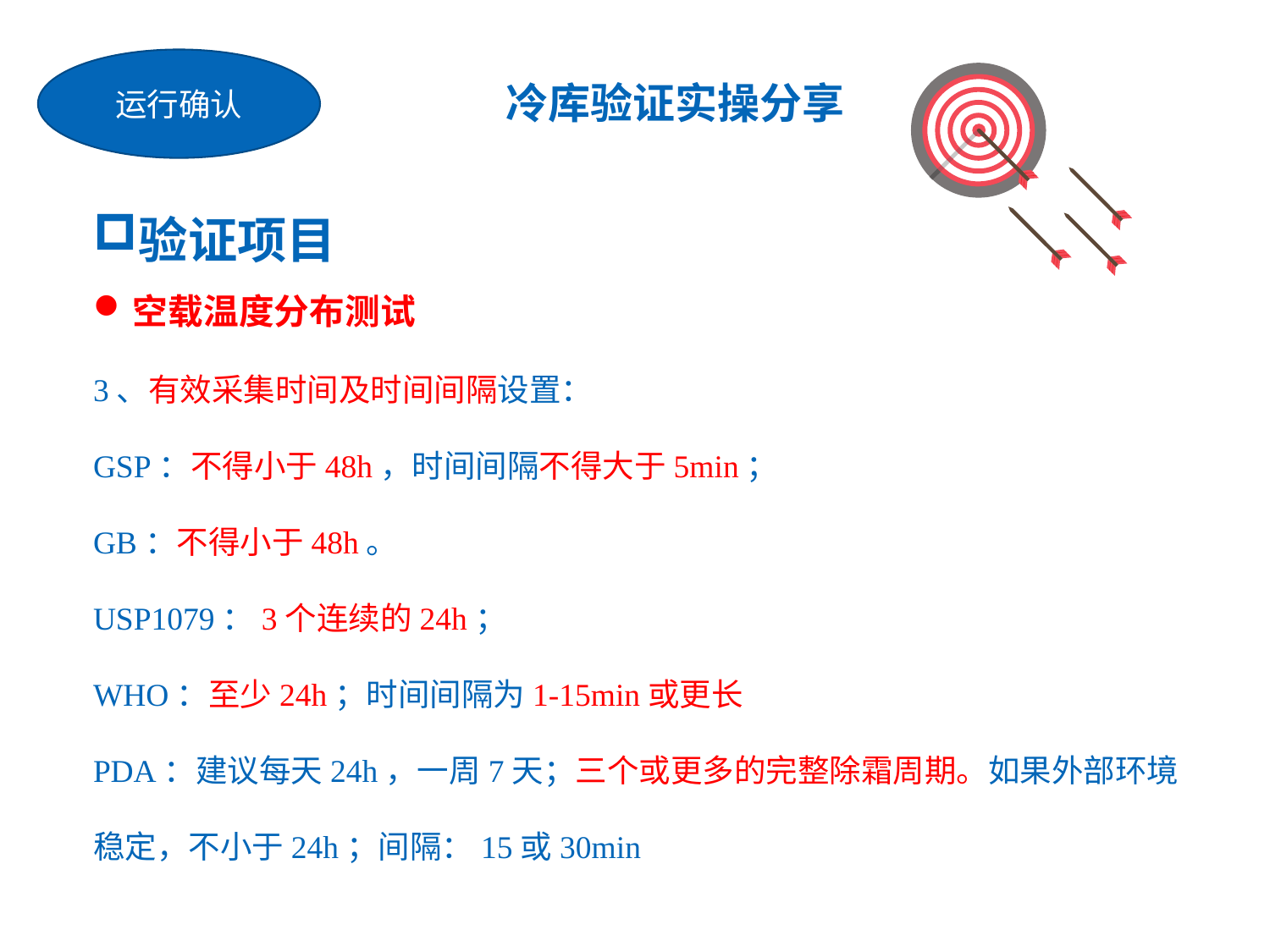

运行确认

冷库验证实操分享

验证项目
空载温度分布测试
3、有效采集时间及时间间隔设置：
GSP：不得小于48h，时间间隔不得大于5min；
GB：不得小于48h。
USP1079：3个连续的24h；
WHO：至少24h；时间间隔为1-15min或更长
PDA：建议每天24h，一周7天；三个或更多的完整除霜周期。如果外部环境稳定，不小于24h；间隔：15或30min